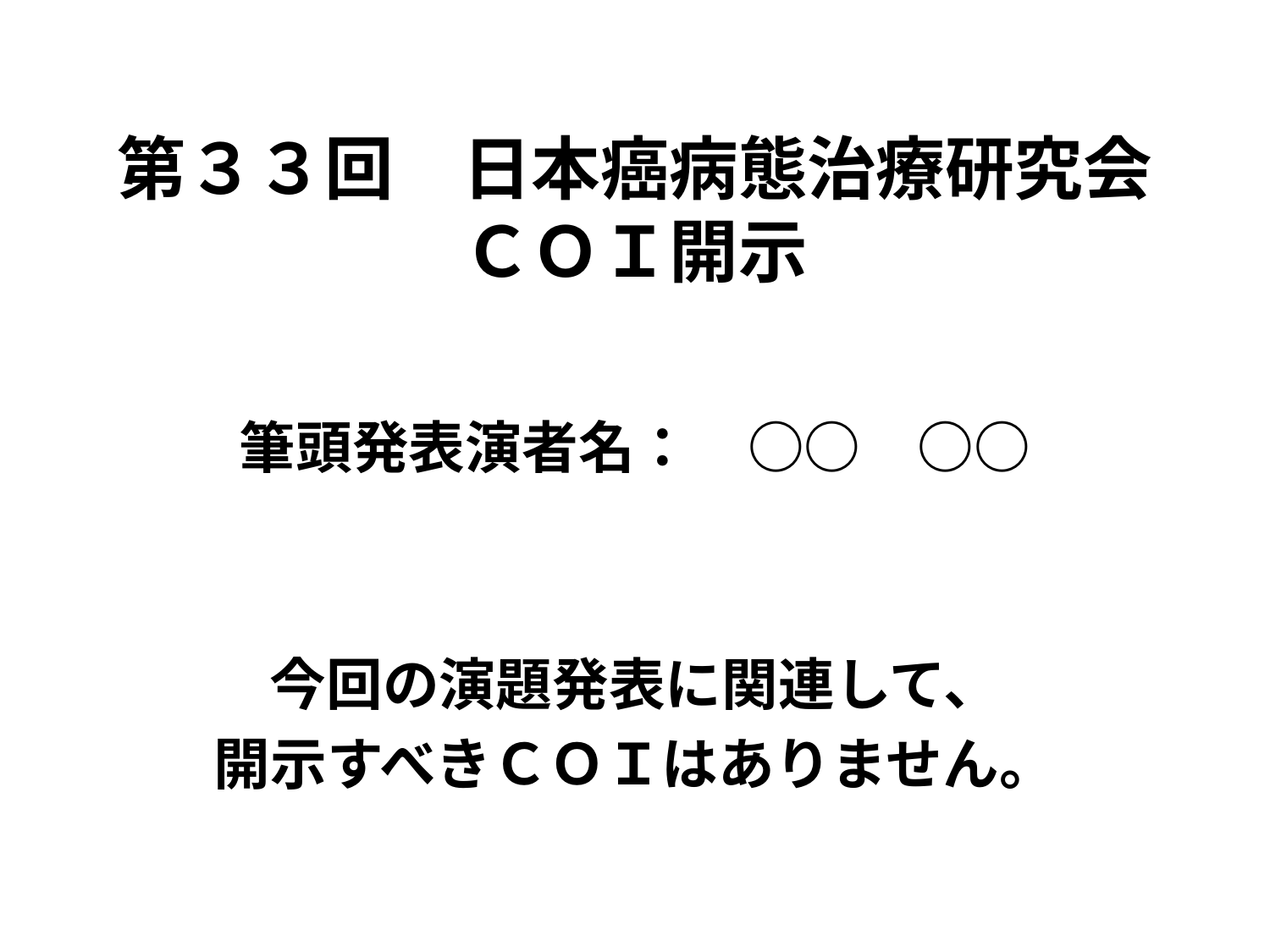

# 第３３回　日本癌病態治療研究会 ＣＯＩ開示
筆頭発表演者名：　○○　○○

今回の演題発表に関連して、
開示すべきＣＯＩはありません。